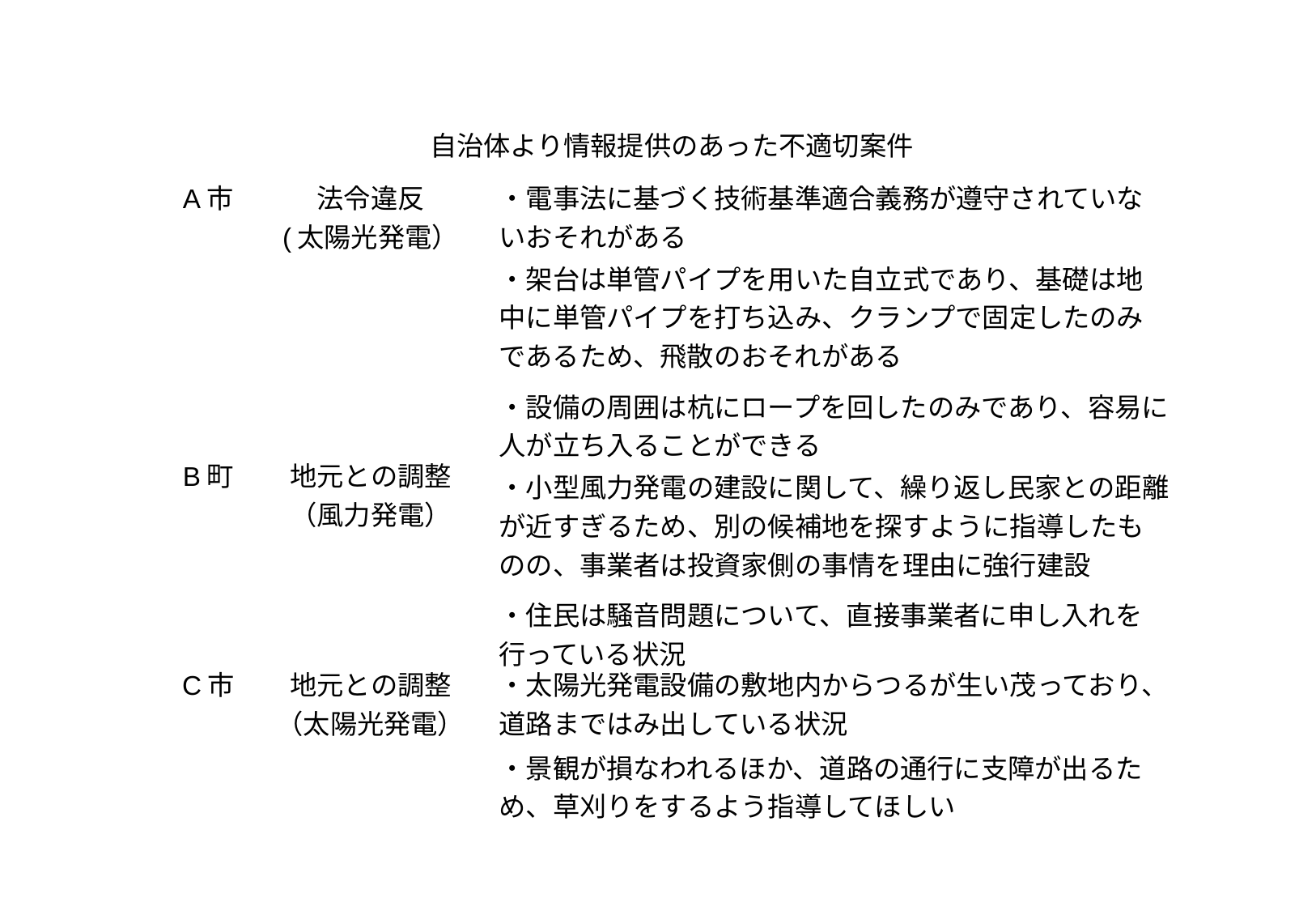

| 自治体より情報提供のあった不適切案件 |  |  |
| --- | --- | --- |
| A市 | 法令違反 (太陽光発電） | ・電事法に基づく技術基準適合義務が遵守されていないおそれがある |
|  |  | ・架台は単管パイプを用いた自立式であり、基礎は地中に単管パイプを打ち込み、クランプで固定したのみであるため、飛散のおそれがある |
|  |  | ・設備の周囲は杭にロープを回したのみであり、容易に人が立ち入ることができる |
| B町 | 地元との調整 （風力発電） | ・小型風力発電の建設に関して、繰り返し民家との距離が近すぎるため、別の候補地を探すように指導したものの、事業者は投資家側の事情を理由に強行建設 |
|  |  | ・住民は騒音問題について、直接事業者に申し入れを行っている状況 |
| C市 | 地元との調整 （太陽光発電） | ・太陽光発電設備の敷地内からつるが生い茂っており、道路まではみ出している状況 |
|  |  | ・景観が損なわれるほか、道路の通行に支障が出るため、草刈りをするよう指導してほしい |